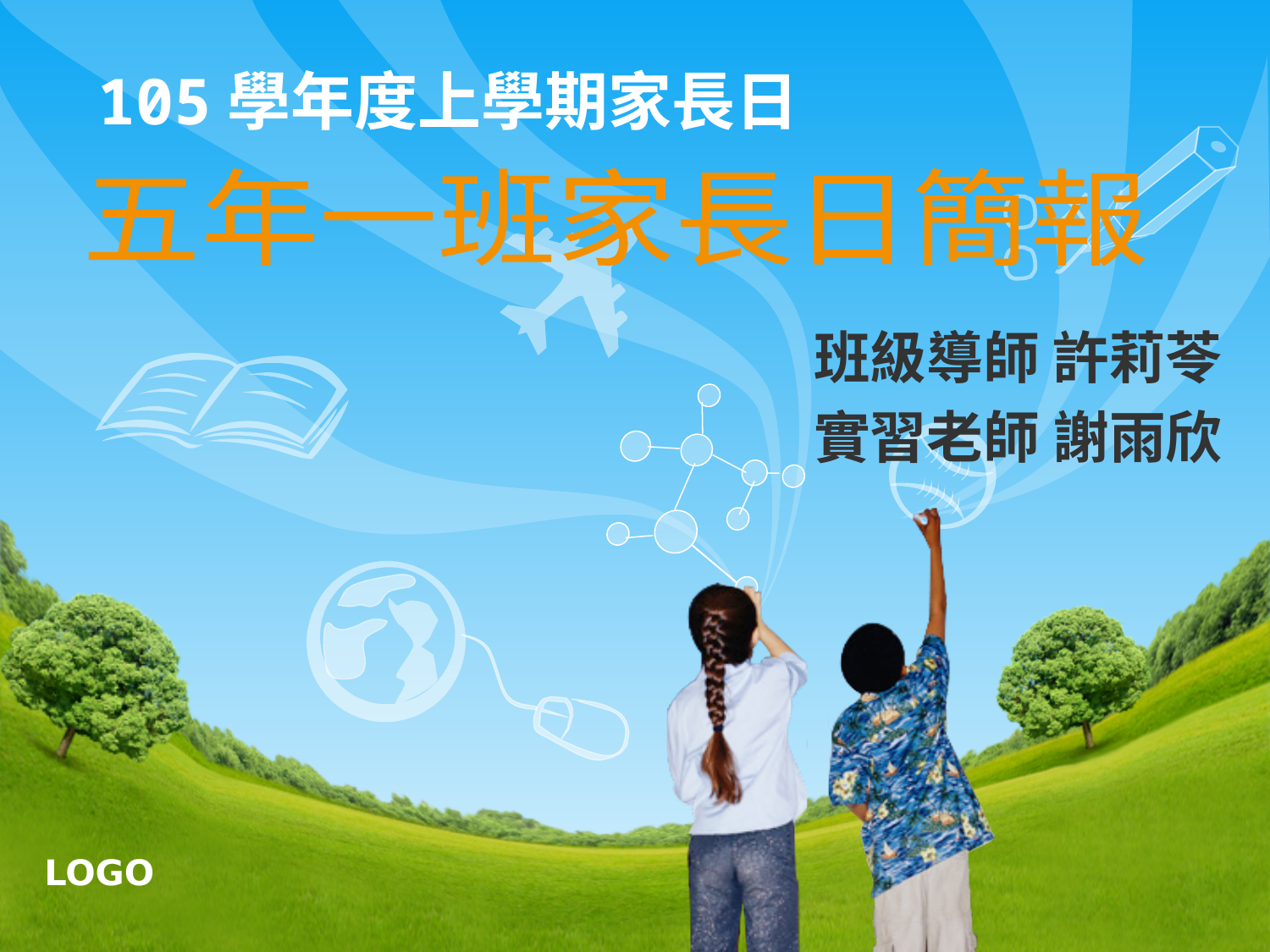

# 105學年度上學期家長日
五年一班家長日簡報
班級導師 許莉苓
實習老師 謝雨欣